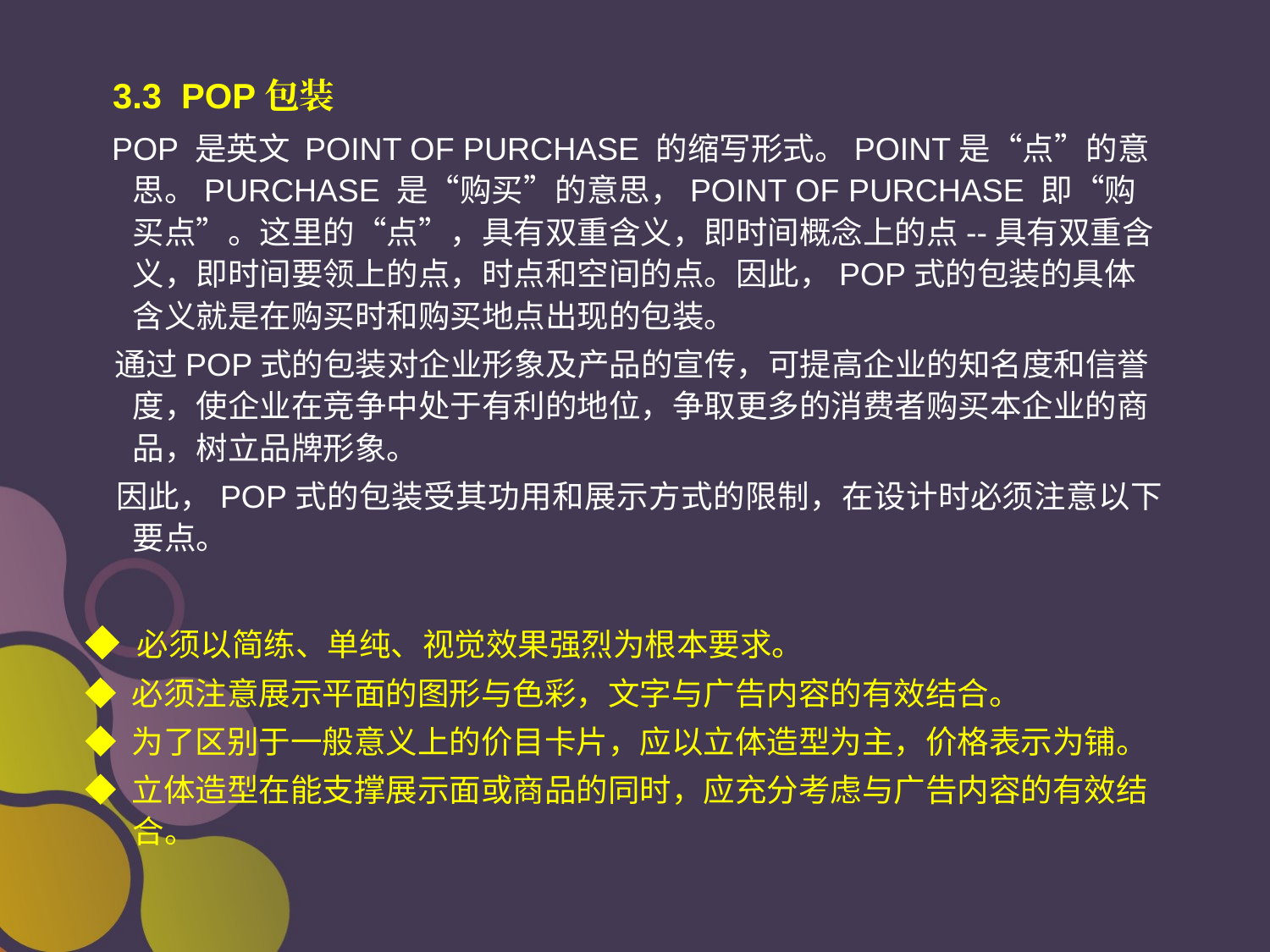

3.3  POP包装
   POP 是英文 POINT OF PURCHASE 的缩写形式。POINT是“点”的意思。PURCHASE 是“购买”的意思，POINT OF PURCHASE 即“购买点”。这里的“点”，具有双重含义，即时间概念上的点--具有双重含义，即时间要领上的点，时点和空间的点。因此，POP式的包装的具体含义就是在购买时和购买地点出现的包装。
   通过POP式的包装对企业形象及产品的宣传，可提高企业的知名度和信誉度，使企业在竞争中处于有利的地位，争取更多的消费者购买本企业的商品，树立品牌形象。
   因此，POP式的包装受其功用和展示方式的限制，在设计时必须注意以下要点。

◆ 必须以简练、单纯、视觉效果强烈为根本要求。
◆ 必须注意展示平面的图形与色彩，文字与广告内容的有效结合。
◆ 为了区别于一般意义上的价目卡片，应以立体造型为主，价格表示为铺。
◆ 立体造型在能支撑展示面或商品的同时，应充分考虑与广告内容的有效结合。